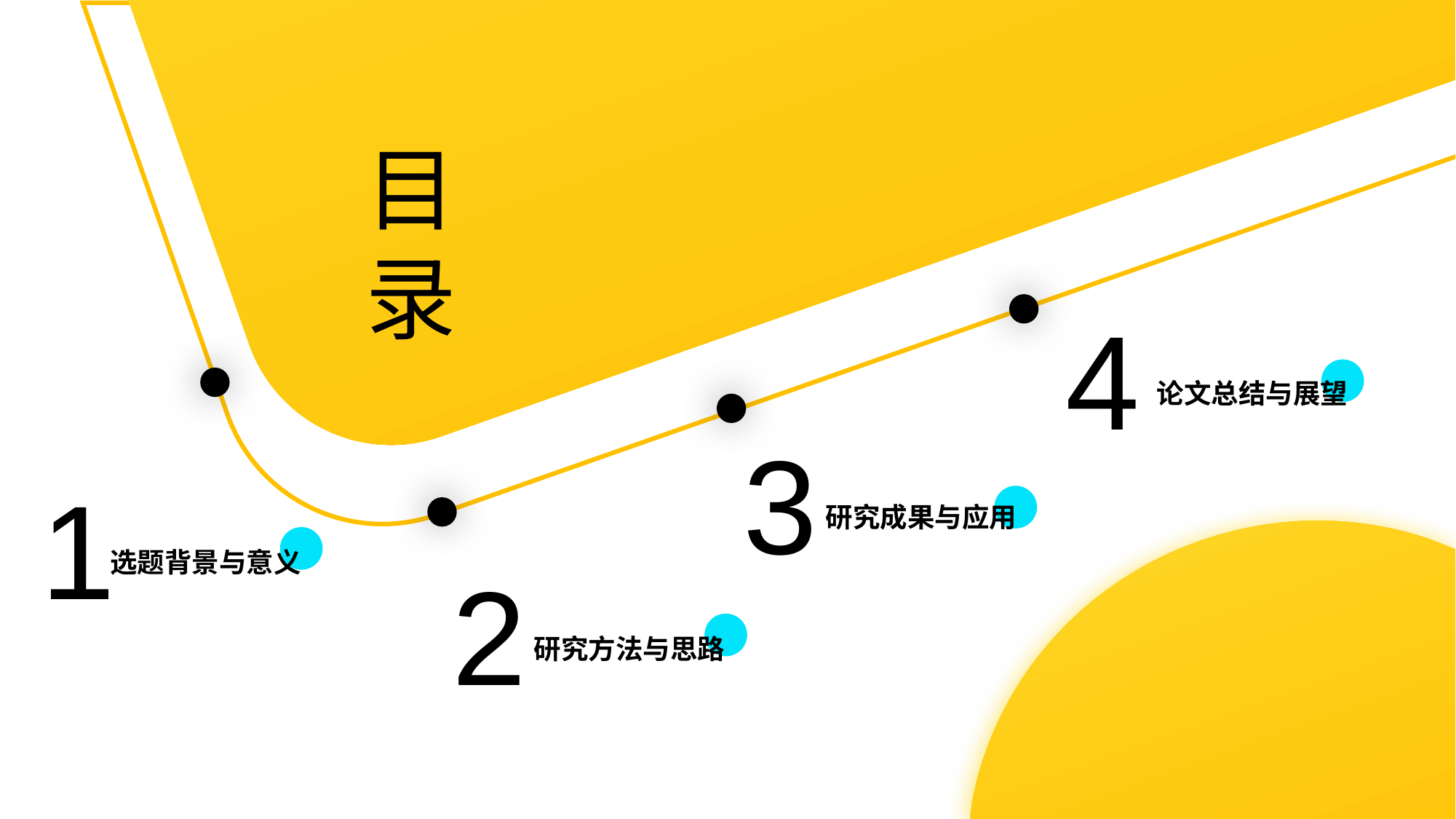

4

论文总结与展望
3
1

研究成果与应用

选题背景与意义
2

研究方法与思路